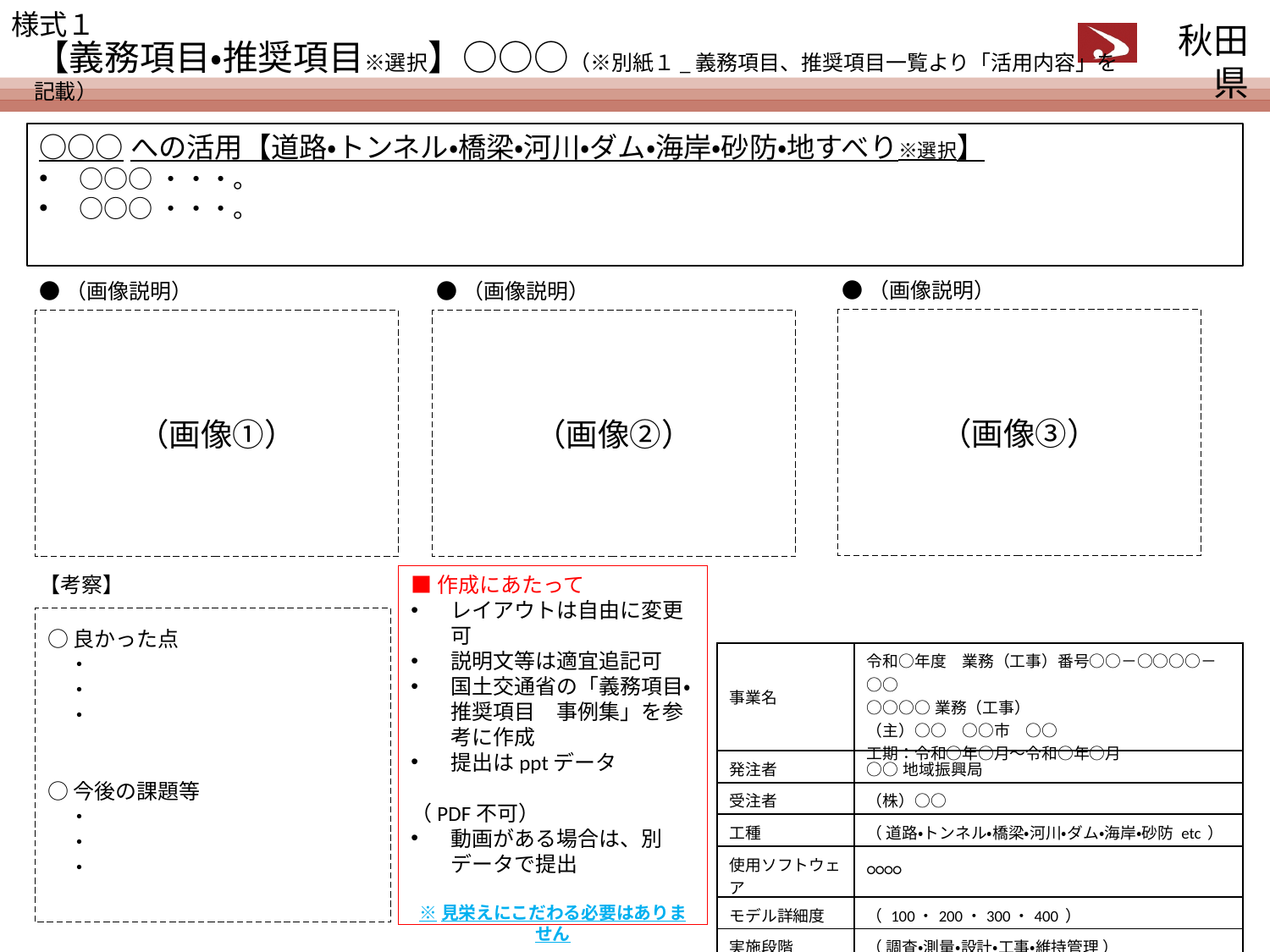

【義務項目・推奨項目※選択】○○○（※別紙１_義務項目、推奨項目一覧より「活用内容」を記載）
○○○への活用【道路・トンネル・橋梁・河川・ダム・海岸・砂防・地すべり※選択】
○○○・・・。
○○○・・・。
●（画像説明）
●（画像説明）
●（画像説明）
（画像③）
（画像①）
（画像②）
【考察】
■作成にあたって
レイアウトは自由に変更可
説明文等は適宜追記可
国土交通省の「義務項目・推奨項目　事例集」を参考に作成
提出はpptデータ
　　　　　　　　　　　（PDF不可）
動画がある場合は、別データで提出

※見栄えにこだわる必要はありません
○良かった点
　・
　・
　・

○今後の課題等
　・
　・
　・

| 事業名 | 令和○年度　業務（工事）番号○○－○○○○－○○ ○○○○業務（工事） （主）○○　○○市　○○ 工期：令和○年○月～令和○年○月 |
| --- | --- |
| 発注者 | ○○地域振興局 |
| 受注者 | （株）○○ |
| 工種 | （ 道路・トンネル・橋梁・河川・ダム・海岸・砂防 etc ） |
| 使用ソフトウェア | ○○○○ |
| モデル詳細度 | （ 100・200・300・400 ） |
| 実施段階 | （ 調査・測量・設計・工事・維持管理 ） |